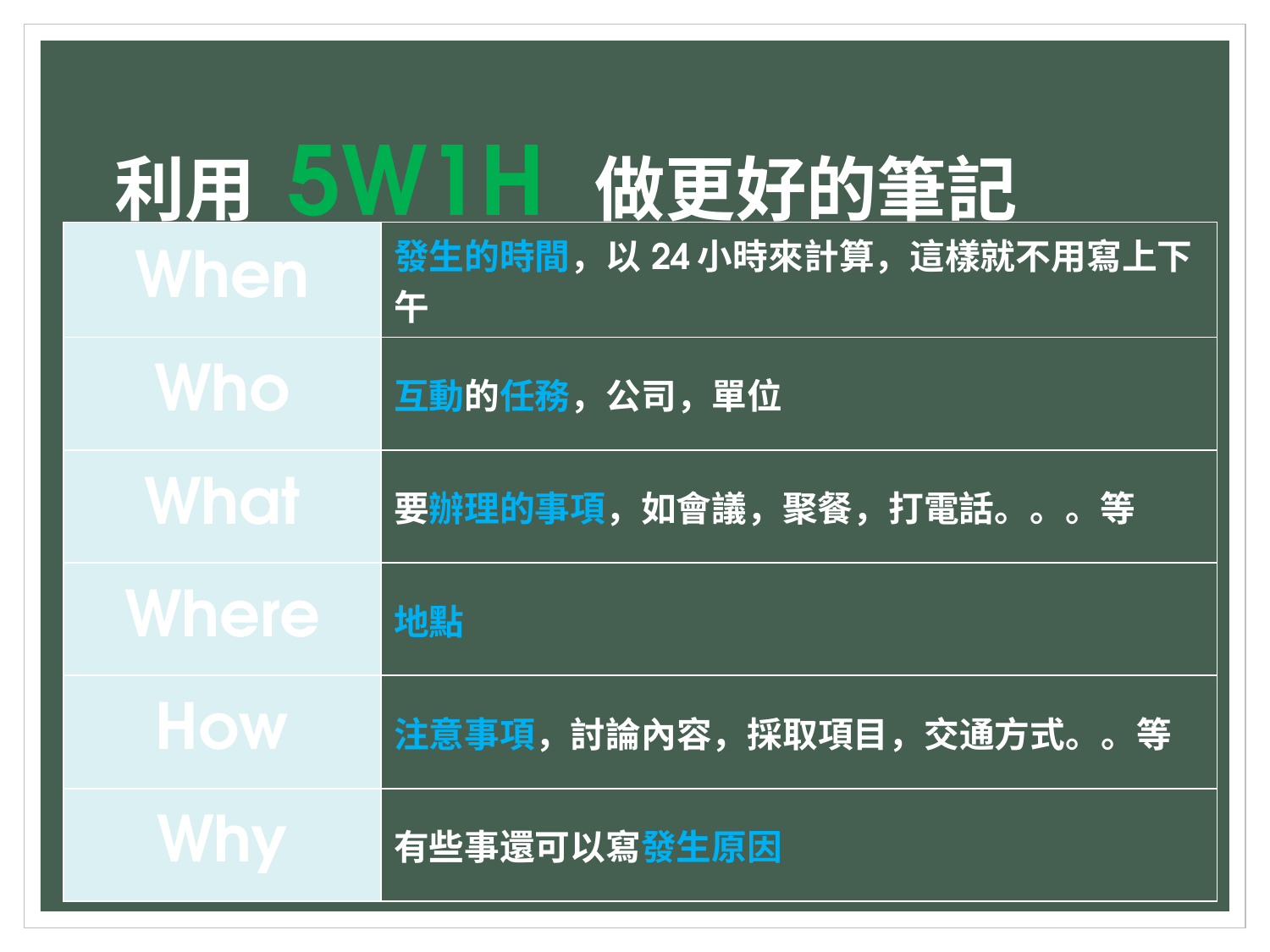

# 利用 5W1H 做更好的筆記
| When | 發生的時間，以24小時來計算，這樣就不用寫上下午 |
| --- | --- |
| Who | 互動的任務，公司，單位 |
| What | 要辦理的事項，如會議，聚餐，打電話。。。等 |
| Where | 地點 |
| How | 注意事項，討論內容，採取項目，交通方式。。等 |
| Why | 有些事還可以寫發生原因 |